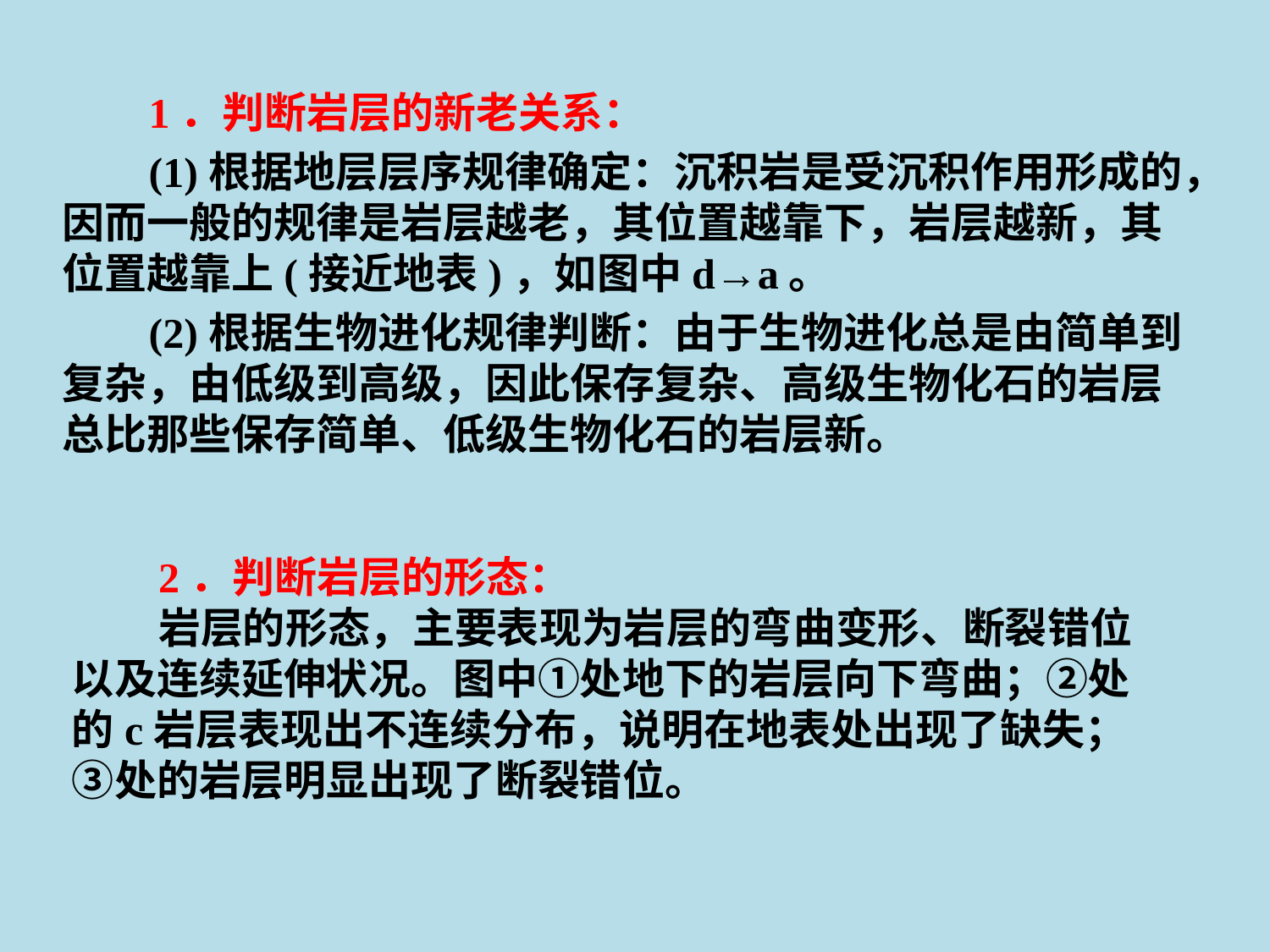

1．判断岩层的新老关系：
(1)根据地层层序规律确定：沉积岩是受沉积作用形成的，因而一般的规律是岩层越老，其位置越靠下，岩层越新，其位置越靠上(接近地表)，如图中d→a。
(2)根据生物进化规律判断：由于生物进化总是由简单到复杂，由低级到高级，因此保存复杂、高级生物化石的岩层总比那些保存简单、低级生物化石的岩层新。
2．判断岩层的形态：
岩层的形态，主要表现为岩层的弯曲变形、断裂错位以及连续延伸状况。图中①处地下的岩层向下弯曲；②处的c岩层表现出不连续分布，说明在地表处出现了缺失；③处的岩层明显出现了断裂错位。